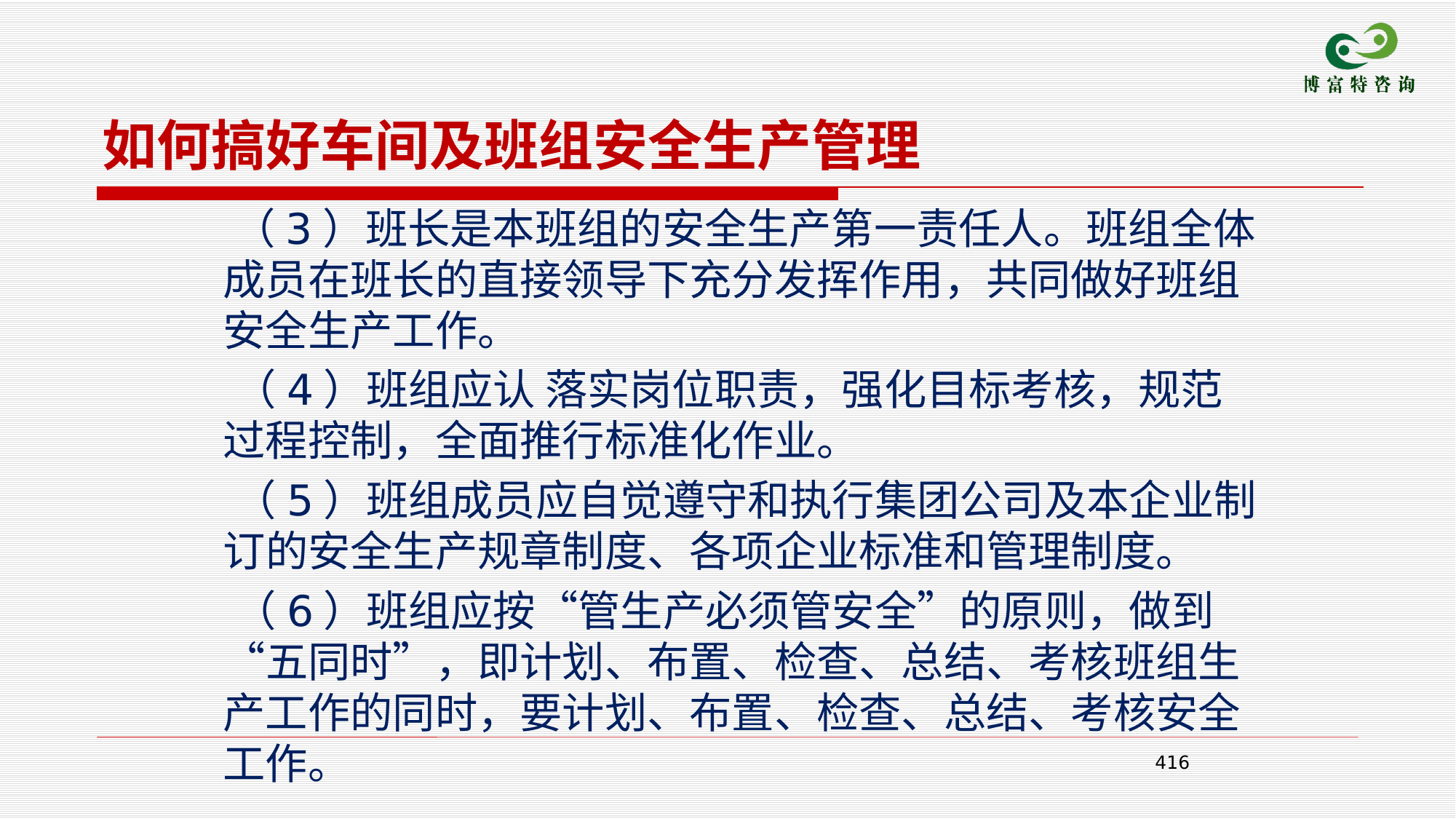

如何搞好车间及班组安全生产管理
       （3）班长是本班组的安全生产第一责任人。班组全体成员在班长的直接领导下充分发挥作用，共同做好班组安全生产工作。
      （4）班组应认 落实岗位职责，强化目标考核，规范过程控制，全面推行标准化作业。
      （5）班组成员应自觉遵守和执行集团公司及本企业制订的安全生产规章制度、各项企业标准和管理制度。
      （6）班组应按“管生产必须管安全”的原则，做到“五同时”，即计划、布置、检查、总结、考核班组生产工作的同时，要计划、布置、检查、总结、考核安全工作。

416